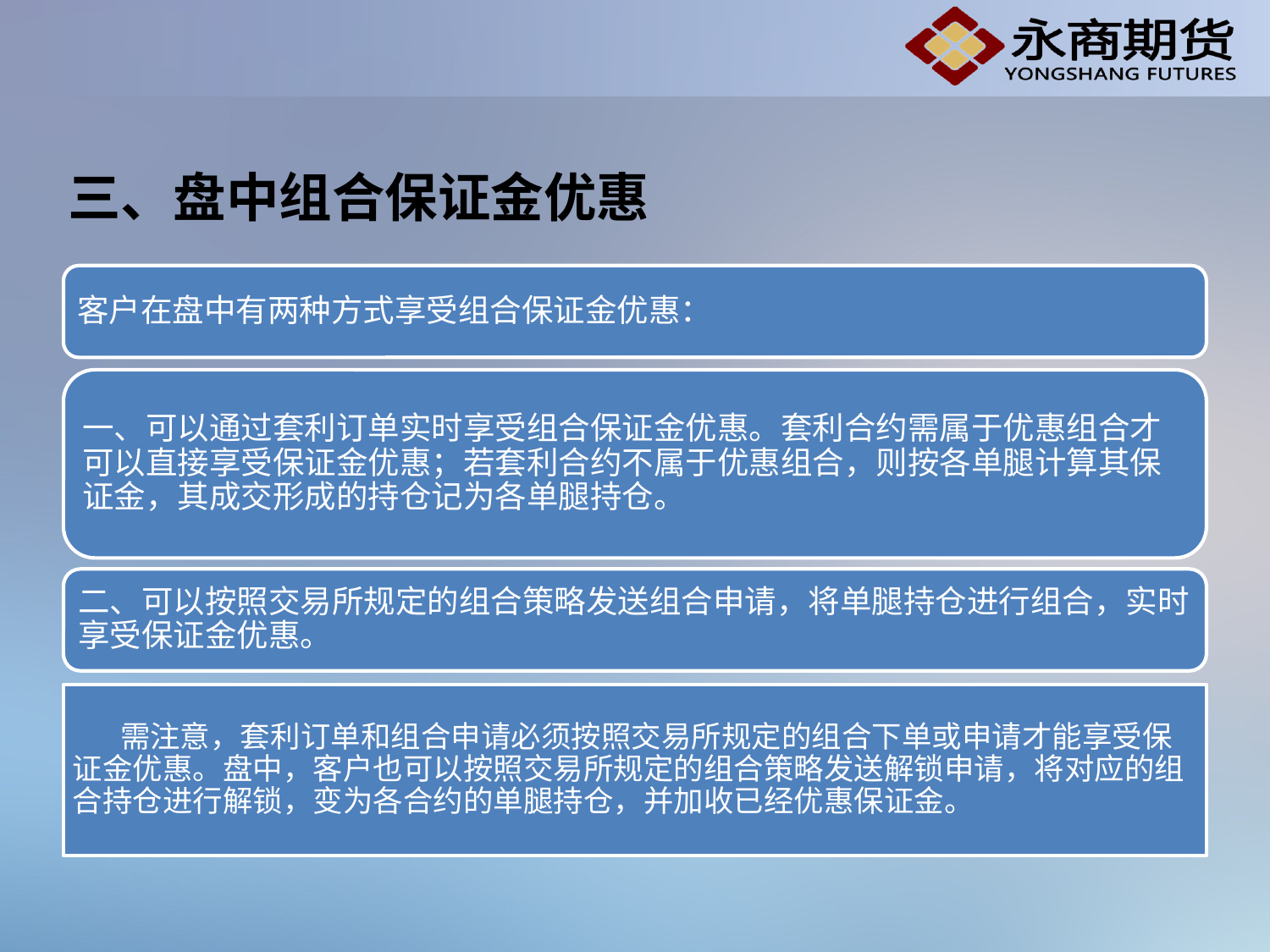

# 三、盘中组合保证金优惠
客户在盘中有两种方式享受组合保证金优惠：
一、可以通过套利订单实时享受组合保证金优惠。套利合约需属于优惠组合才可以直接享受保证金优惠；若套利合约不属于优惠组合，则按各单腿计算其保证金，其成交形成的持仓记为各单腿持仓。
二、可以按照交易所规定的组合策略发送组合申请，将单腿持仓进行组合，实时享受保证金优惠。
      需注意，套利订单和组合申请必须按照交易所规定的组合下单或申请才能享受保证金优惠。盘中，客户也可以按照交易所规定的组合策略发送解锁申请，将对应的组合持仓进行解锁，变为各合约的单腿持仓，并加收已经优惠保证金。